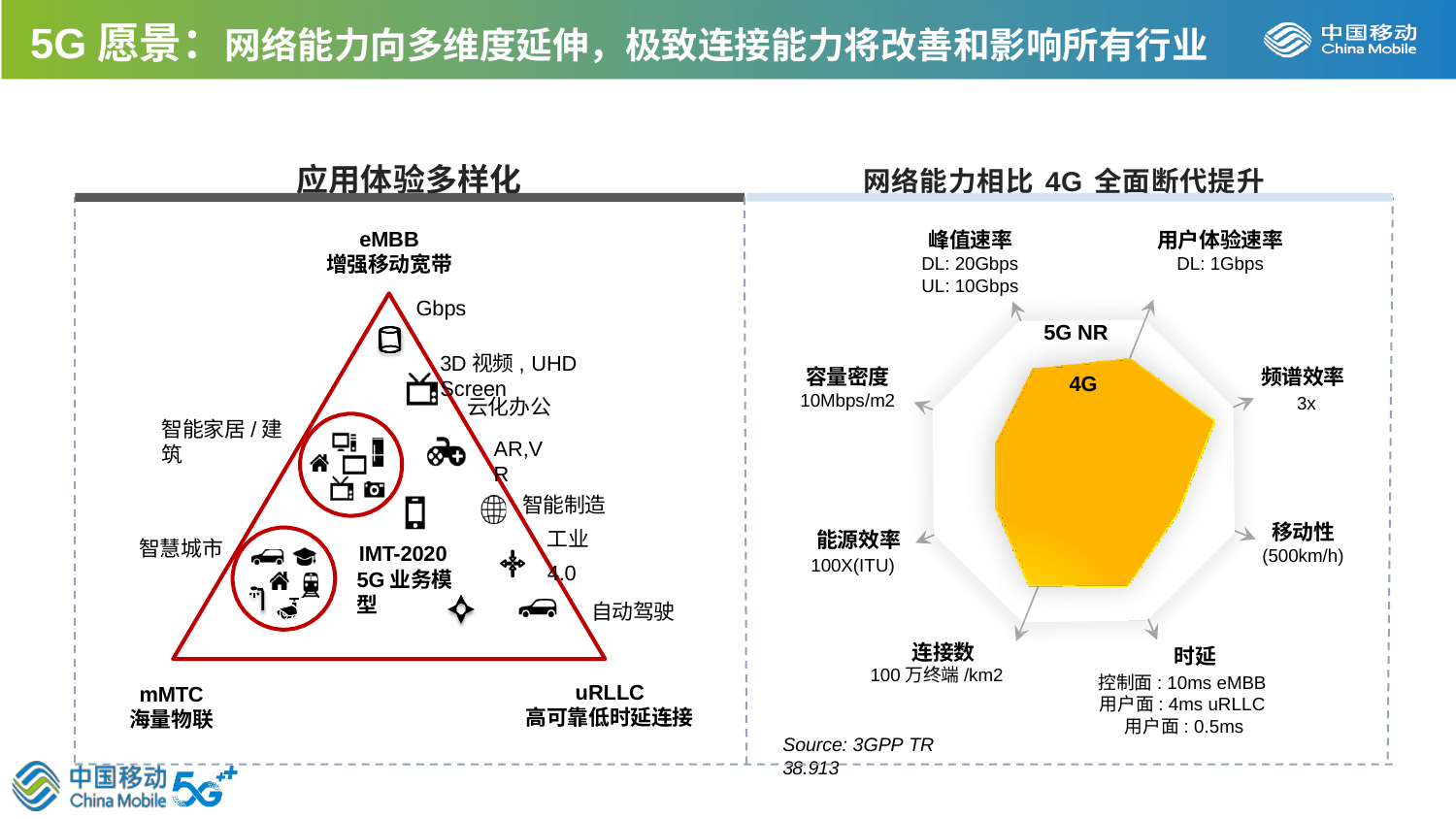

5G愿景：网络能力向多维度延伸，极致连接能力将改善和影响所有行业
应用体验多样化	网络能力相比4G全面断代提升

eMBB
增强移动宽带
峰值速率 DL: 20Gbps UL: 10Gbps
用户体验速率 DL: 1Gbps

Gbps
5G NR

3D视频, UHD Screen

容量密度
10Mbps/m2
频谱效率
3x
4G

云化办公
AR,VR

智能家居/建筑

智能制造 工业4.0

移动性
(500km/h)
能源效率
100X(ITU)

智慧城市
IMT-2020
5G业务模型

自动驾驶

连接数
100万终端/km2
时延
控制面: 10ms eMBB用户面: 4ms uRLLC用户面: 0.5ms
uRLLC
高可靠低时延连接
mMTC
海量物联
Source: 3GPP TR 38.913